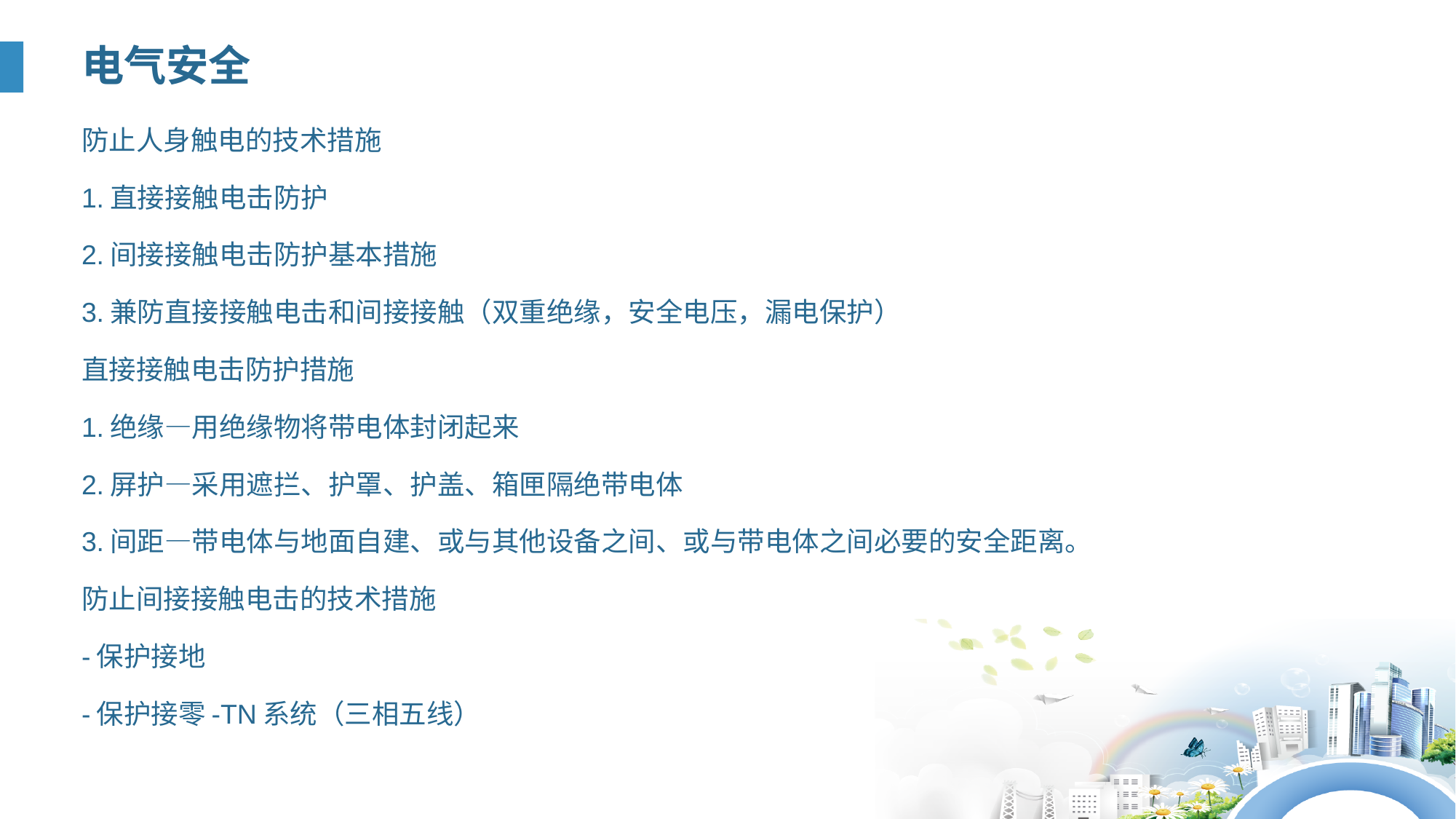

电气安全
防止人身触电的技术措施
1.直接接触电击防护
2.间接接触电击防护基本措施
3.兼防直接接触电击和间接接触（双重绝缘，安全电压，漏电保护）
直接接触电击防护措施
1.绝缘—用绝缘物将带电体封闭起来
2.屏护—采用遮拦、护罩、护盖、箱匣隔绝带电体
3.间距—带电体与地面自建、或与其他设备之间、或与带电体之间必要的安全距离。
防止间接接触电击的技术措施
-保护接地
-保护接零-TN系统（三相五线）